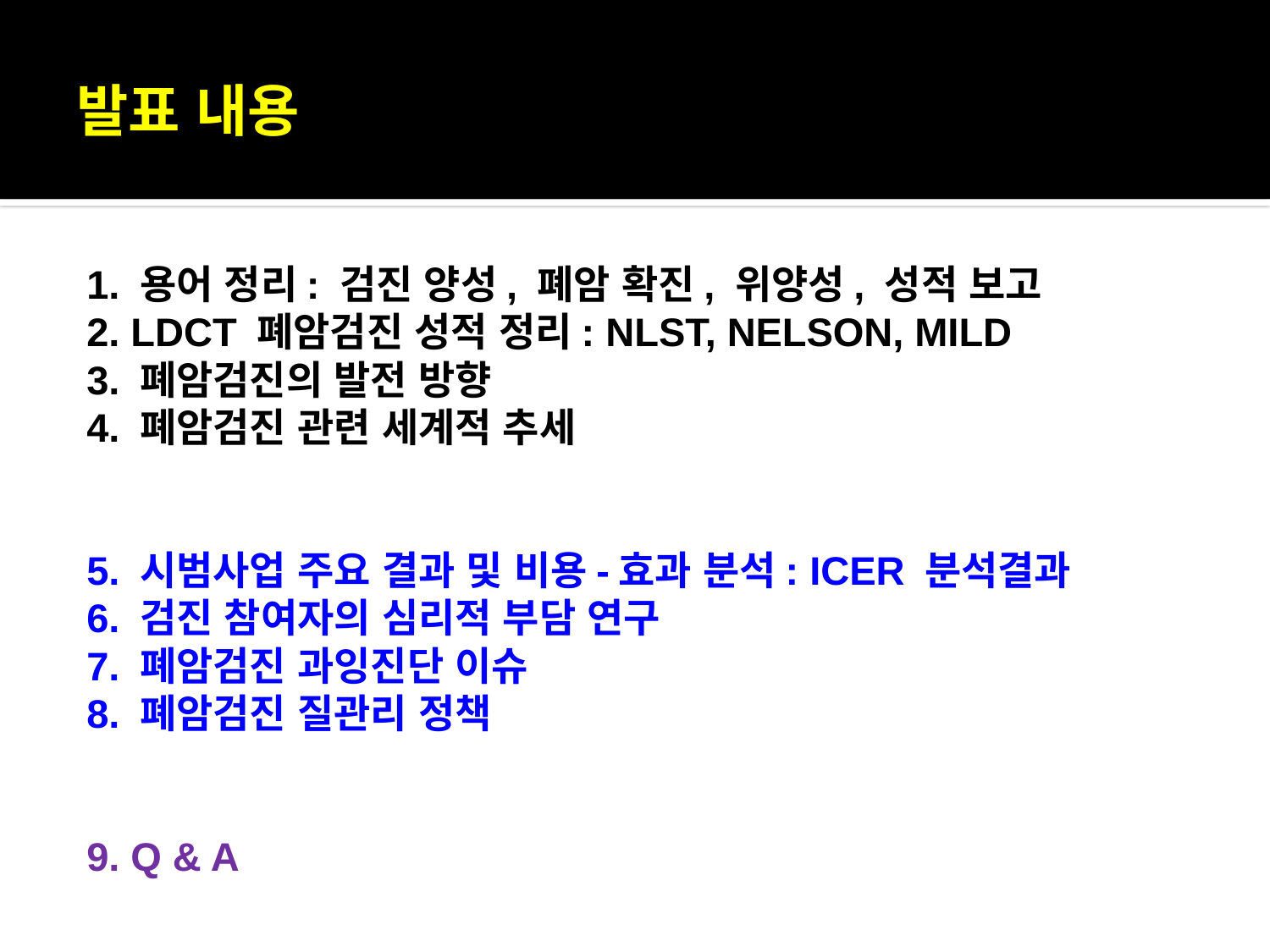

# 발표 내용
1. 용어 정리: 검진 양성, 폐암 확진, 위양성, 성적 보고
2. LDCT 폐암검진 성적 정리: NLST, NELSON, MILD
3. 폐암검진의 발전 방향
4. 폐암검진 관련 세계적 추세

5. 시범사업 주요 결과 및 비용-효과 분석: ICER 분석결과
6. 검진 참여자의 심리적 부담 연구
7. 폐암검진 과잉진단 이슈
8. 폐암검진 질관리 정책

9. Q & A